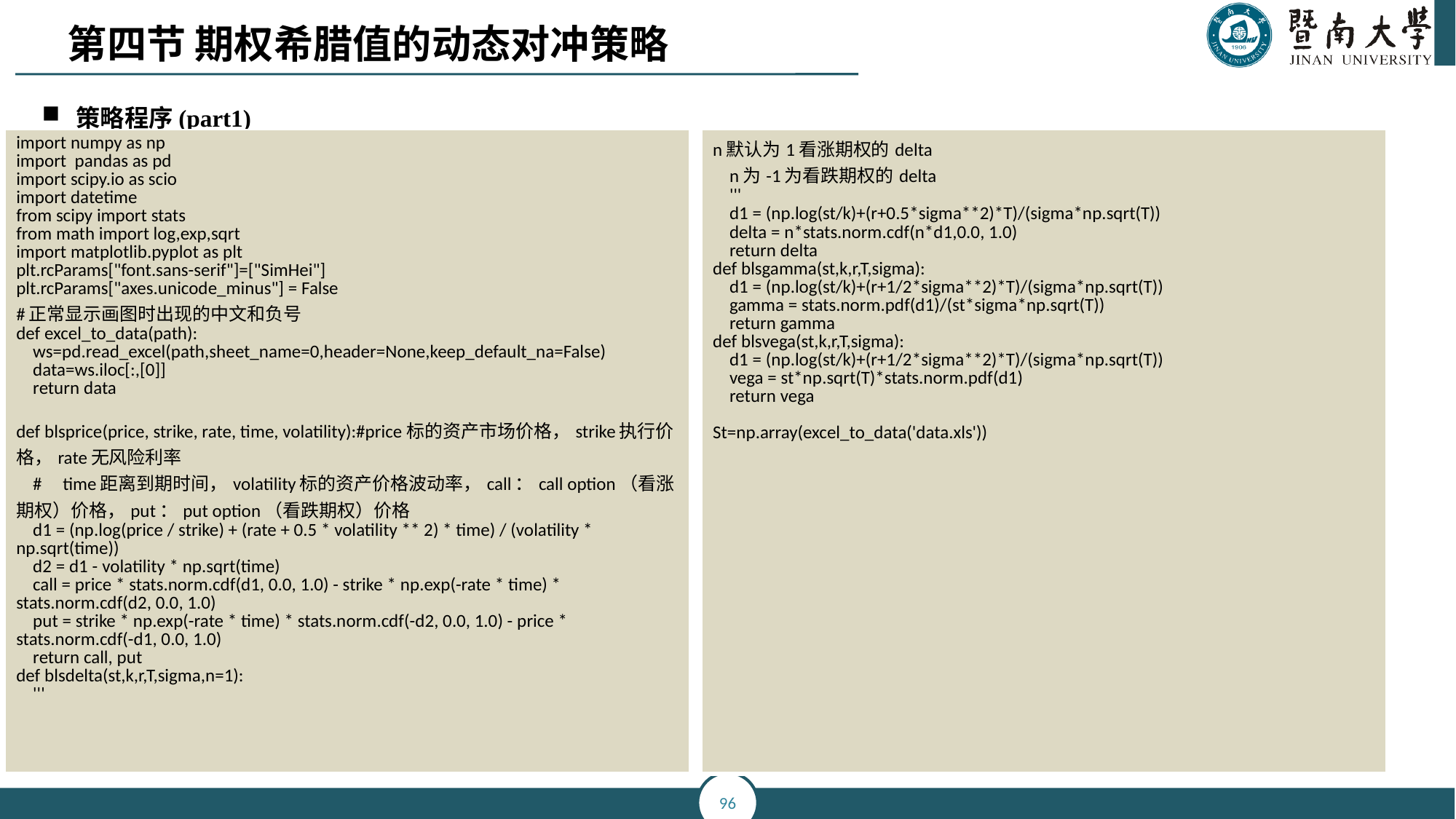

第四节 期权希腊值的动态对冲策略
策略程序(part1)

| import numpy as np import pandas as pd import scipy.io as scio import datetime from scipy import stats from math import log,exp,sqrt import matplotlib.pyplot as plt plt.rcParams["font.sans-serif"]=["SimHei"] plt.rcParams["axes.unicode\_minus"] = False #正常显示画图时出现的中文和负号 def excel\_to\_data(path): ws=pd.read\_excel(path,sheet\_name=0,header=None,keep\_default\_na=False) data=ws.iloc[:,[0]] return data def blsprice(price, strike, rate, time, volatility):#price标的资产市场价格，strike执行价格，rate无风险利率 # time距离到期时间，volatility标的资产价格波动率，call：call option（看涨期权）价格，put：put option（看跌期权）价格 d1 = (np.log(price / strike) + (rate + 0.5 \* volatility \*\* 2) \* time) / (volatility \* np.sqrt(time)) d2 = d1 - volatility \* np.sqrt(time) call = price \* stats.norm.cdf(d1, 0.0, 1.0) - strike \* np.exp(-rate \* time) \* stats.norm.cdf(d2, 0.0, 1.0) put = strike \* np.exp(-rate \* time) \* stats.norm.cdf(-d2, 0.0, 1.0) - price \* stats.norm.cdf(-d1, 0.0, 1.0) return call, put def blsdelta(st,k,r,T,sigma,n=1): ''' |
| --- |
| n默认为1看涨期权的delta n为-1为看跌期权的delta ''' d1 = (np.log(st/k)+(r+0.5\*sigma\*\*2)\*T)/(sigma\*np.sqrt(T)) delta = n\*stats.norm.cdf(n\*d1,0.0, 1.0) return delta def blsgamma(st,k,r,T,sigma): d1 = (np.log(st/k)+(r+1/2\*sigma\*\*2)\*T)/(sigma\*np.sqrt(T)) gamma = stats.norm.pdf(d1)/(st\*sigma\*np.sqrt(T)) return gamma def blsvega(st,k,r,T,sigma): d1 = (np.log(st/k)+(r+1/2\*sigma\*\*2)\*T)/(sigma\*np.sqrt(T)) vega = st\*np.sqrt(T)\*stats.norm.pdf(d1) return vega St=np.array(excel\_to\_data('data.xls')) |
| --- |